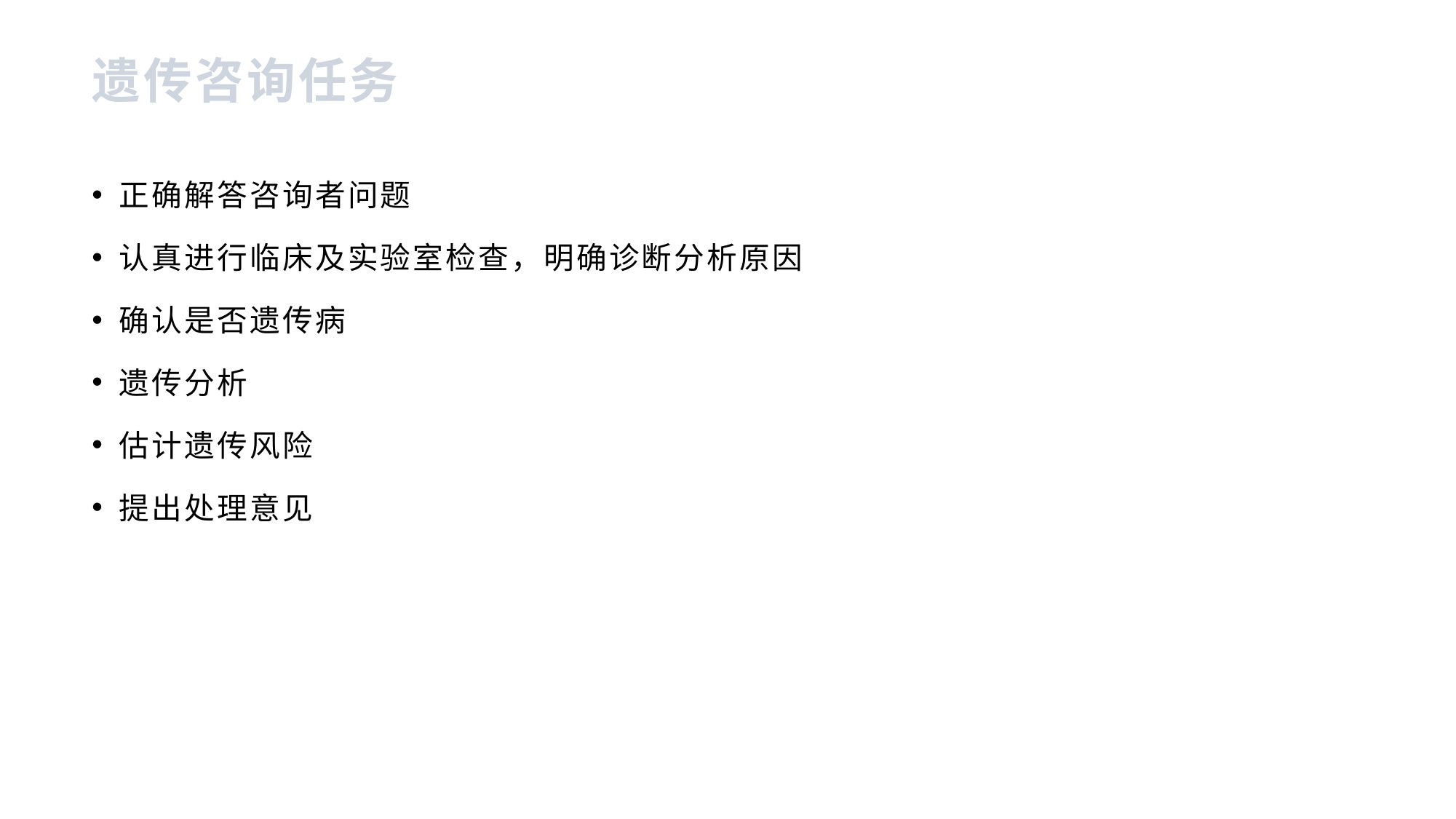

# 遗传咨询任务

正确解答咨询者问题
认真进行临床及实验室检查，明确诊断分析原因
确认是否遗传病
遗传分析
估计遗传风险
提出处理意见